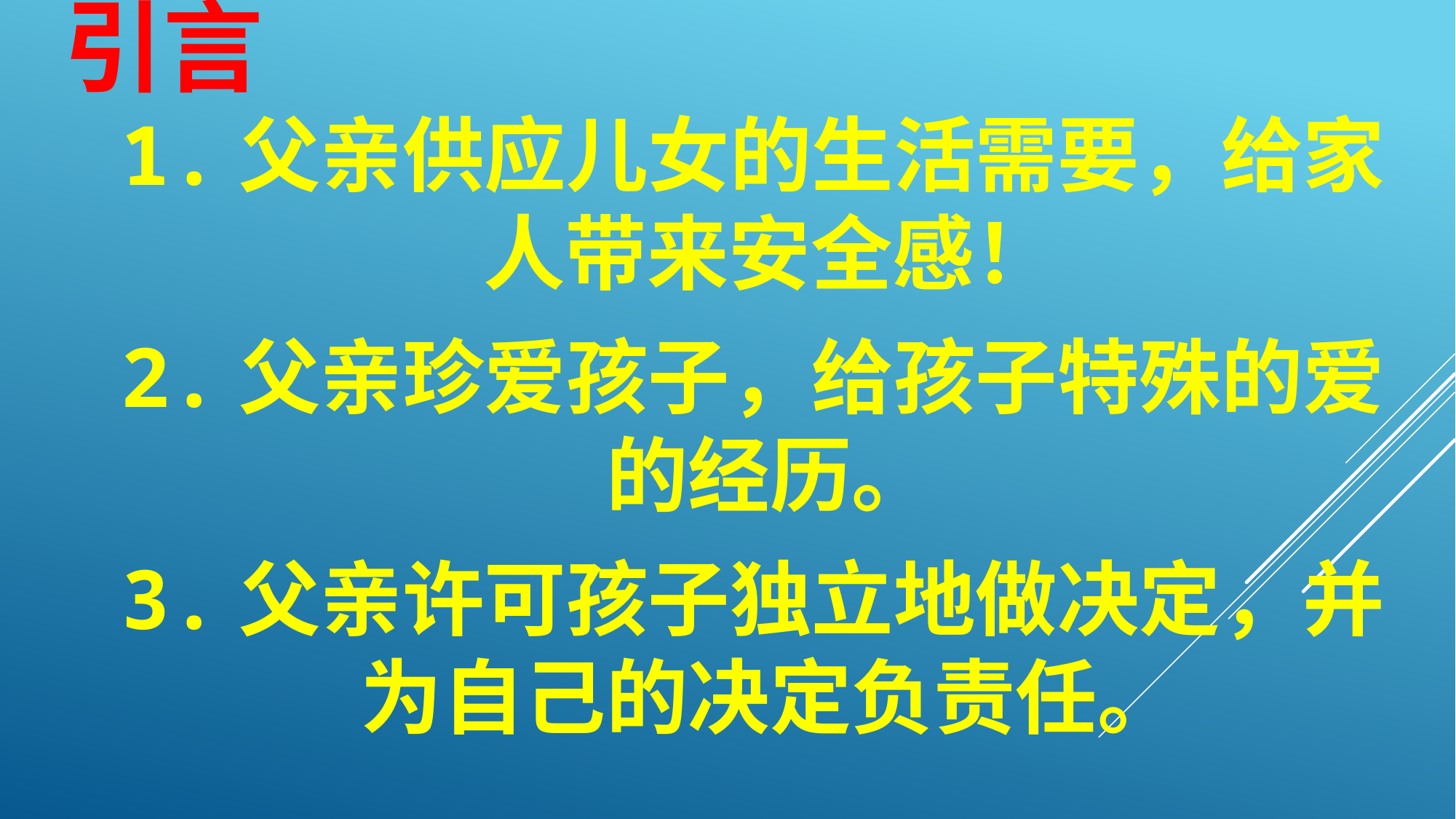

# 引言
1.父亲供应儿女的生活需要，给家人带来安全感！
2.父亲珍爱孩子，给孩子特殊的爱的经历。
3.父亲许可孩子独立地做决定，并为自己的决定负责任。